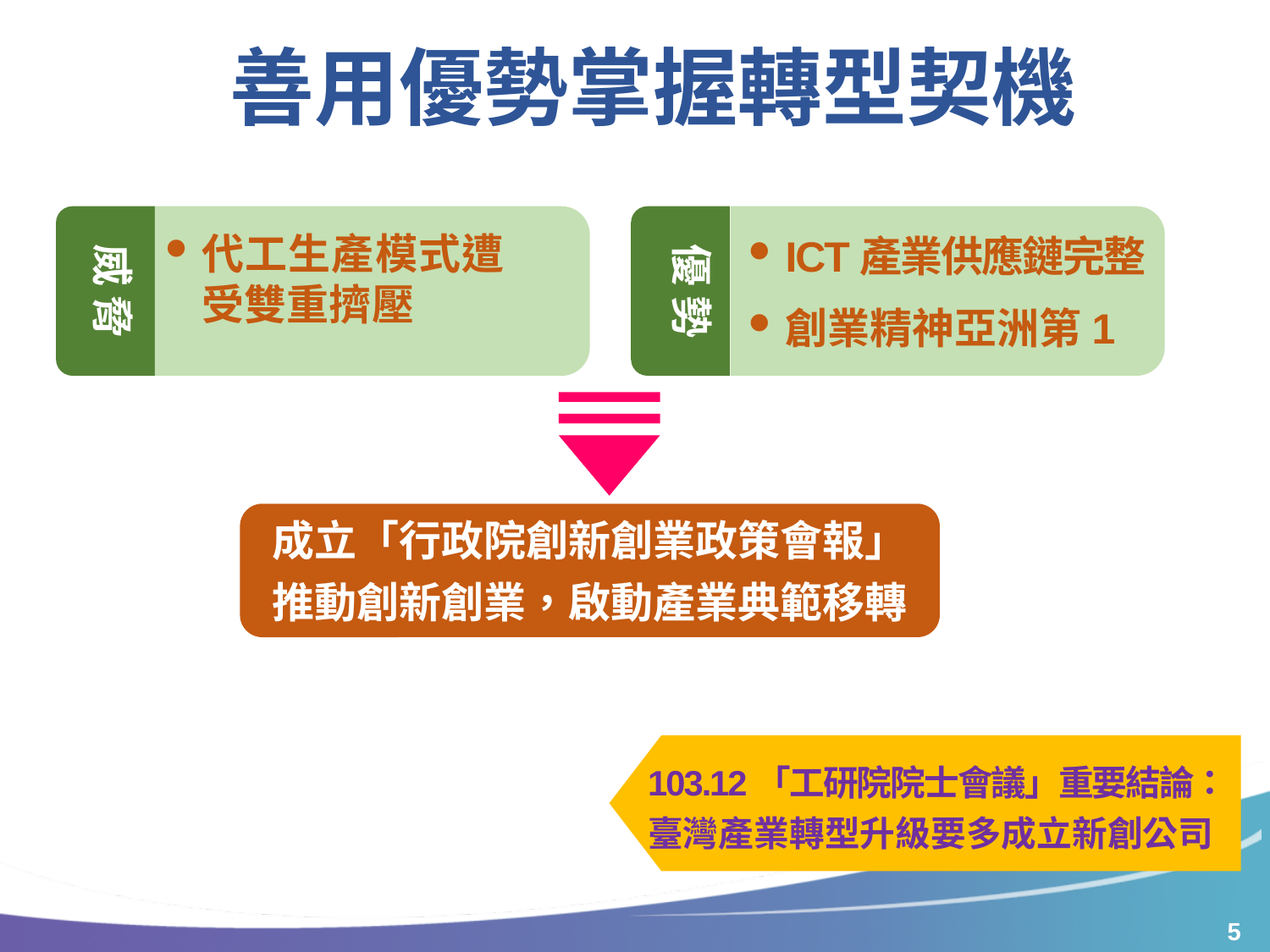

# 善用優勢掌握轉型契機

代工生產模式遭受雙重擠壓
威 脅

ICT產業供應鏈完整
創業精神亞洲第1
優 勢

成立「行政院創新創業政策會報」
推動創新創業，啟動產業典範移轉
103.12「工研院院士會議」重要結論：
臺灣產業轉型升級要多成立新創公司
5